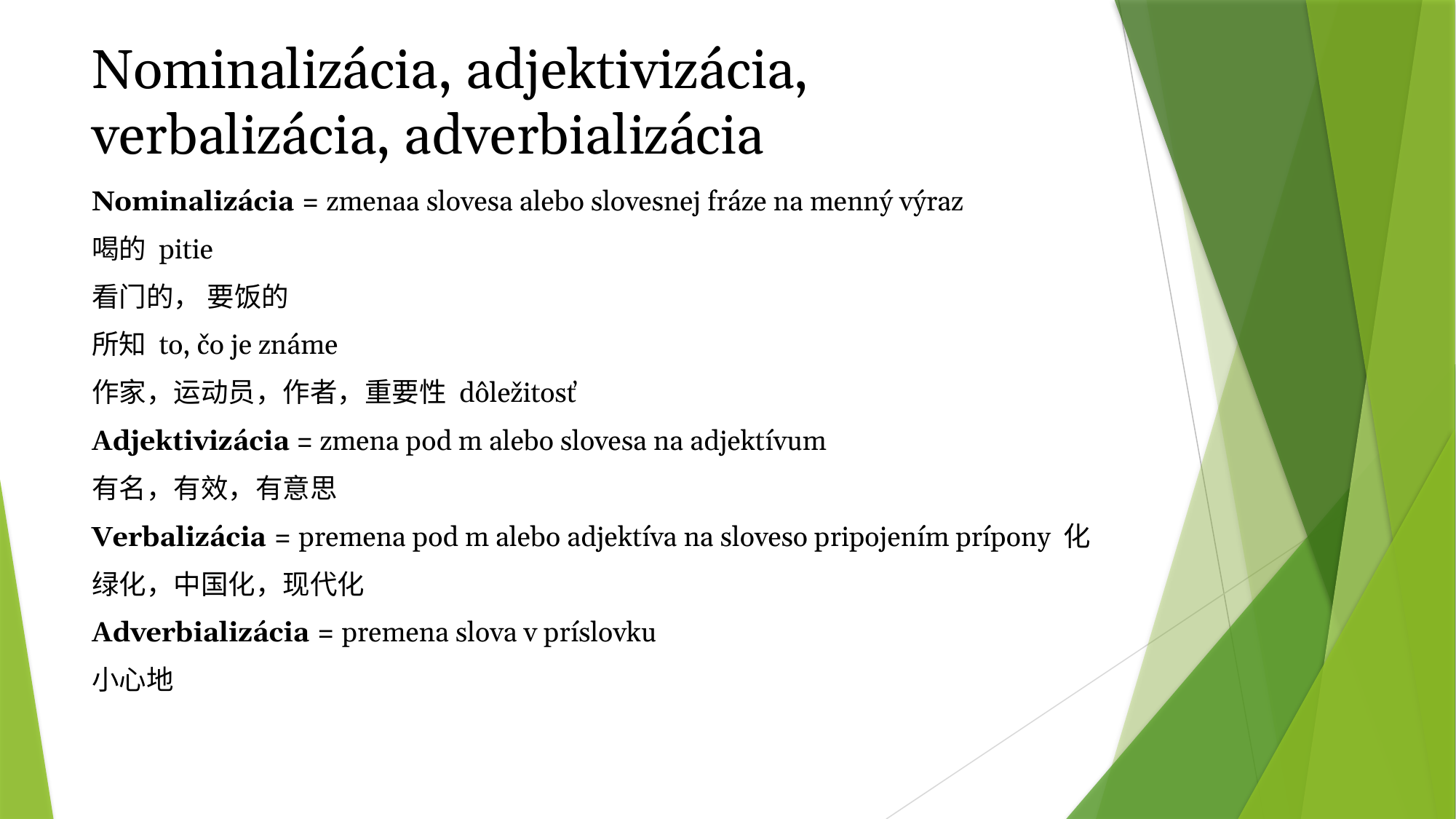

# Nominalizácia, adjektivizácia, verbalizácia, adverbializácia
Nominalizácia = zmenaa slovesa alebo slovesnej fráze na menný výraz
喝的 pitie
看门的， 要饭的
所知 to, čo je známe
作家，运动员，作者，重要性 dôležitosť
Adjektivizácia = zmena pod m alebo slovesa na adjektívum
有名，有效，有意思
Verbalizácia = premena pod m alebo adjektíva na sloveso pripojením prípony 化
绿化，中国化，现代化
Adverbializácia = premena slova v príslovku
小心地